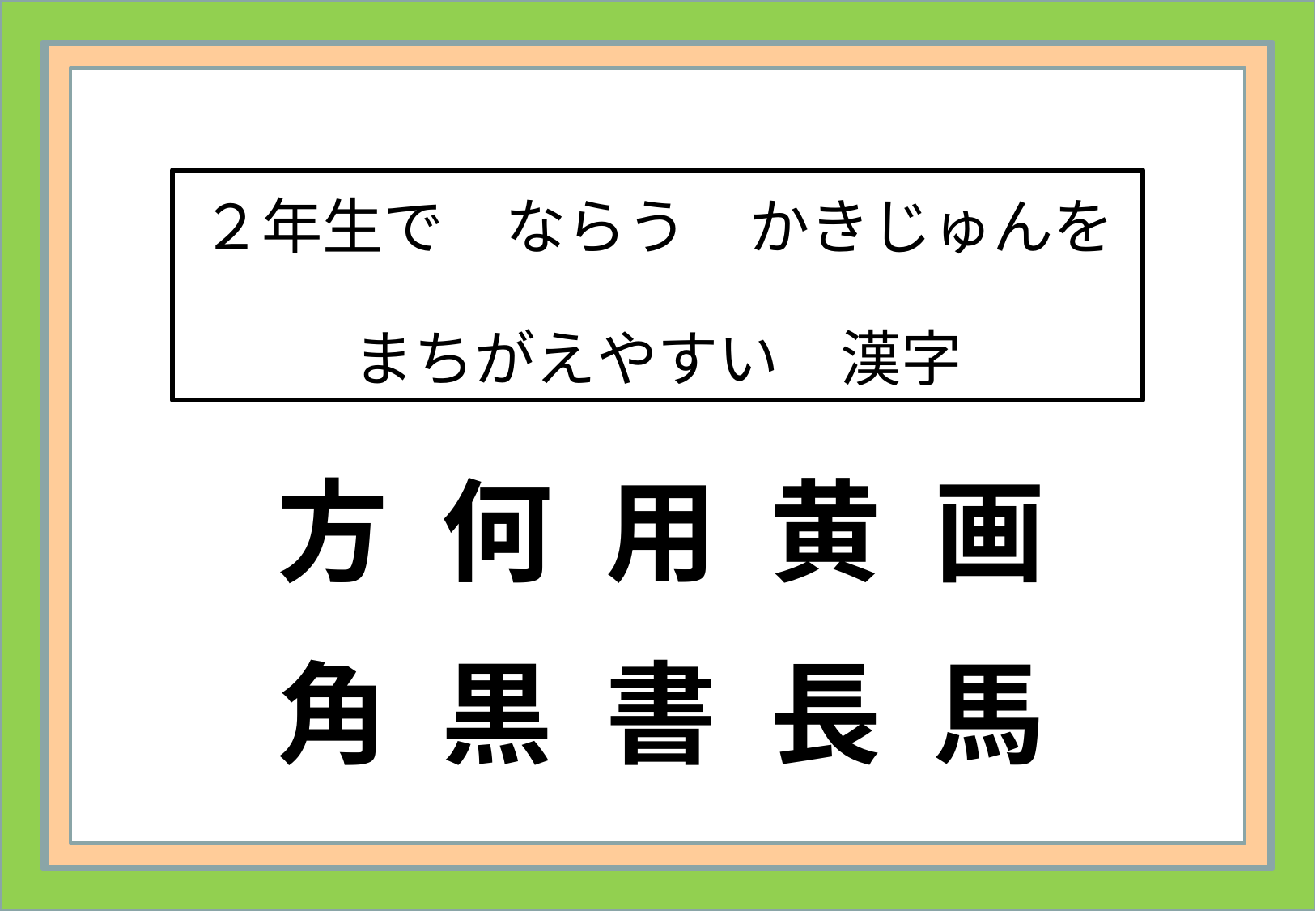

# ２年生で　ならう　かきじゅんを まちがえやすい　漢字
方
何
用
黄
画
角
黒
書
長
馬